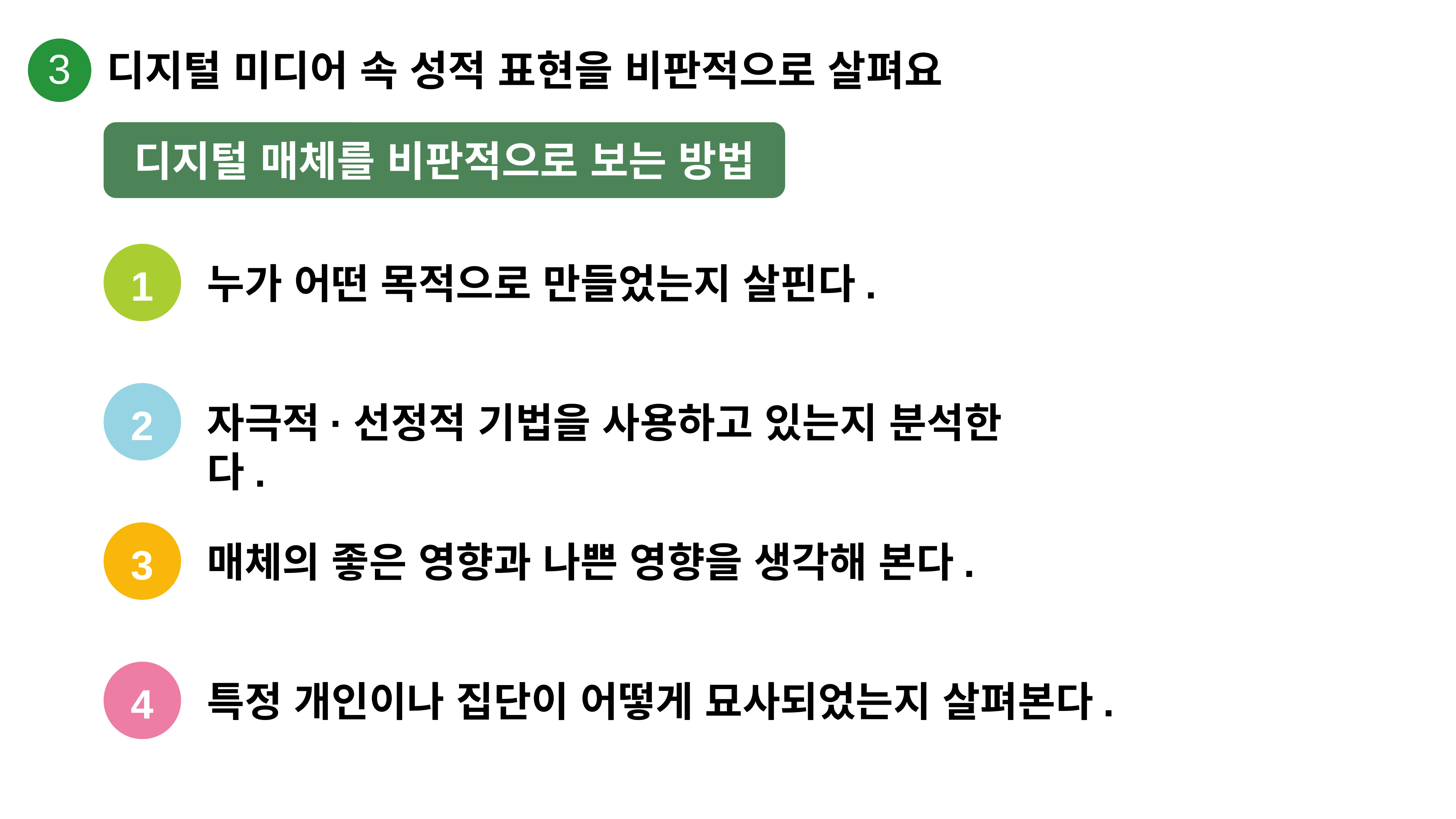

3
디지털 미디어 속 성적 표현을 비판적으로 살펴요

디지털 매체를 비판적으로 보는 방법

1
누가 어떤 목적으로 만들었는지 살핀다.

2
자극적·선정적 기법을 사용하고 있는지 분석한다.

3
매체의 좋은 영향과 나쁜 영향을 생각해 본다.

4
특정 개인이나 집단이 어떻게 묘사되었는지 살펴본다.